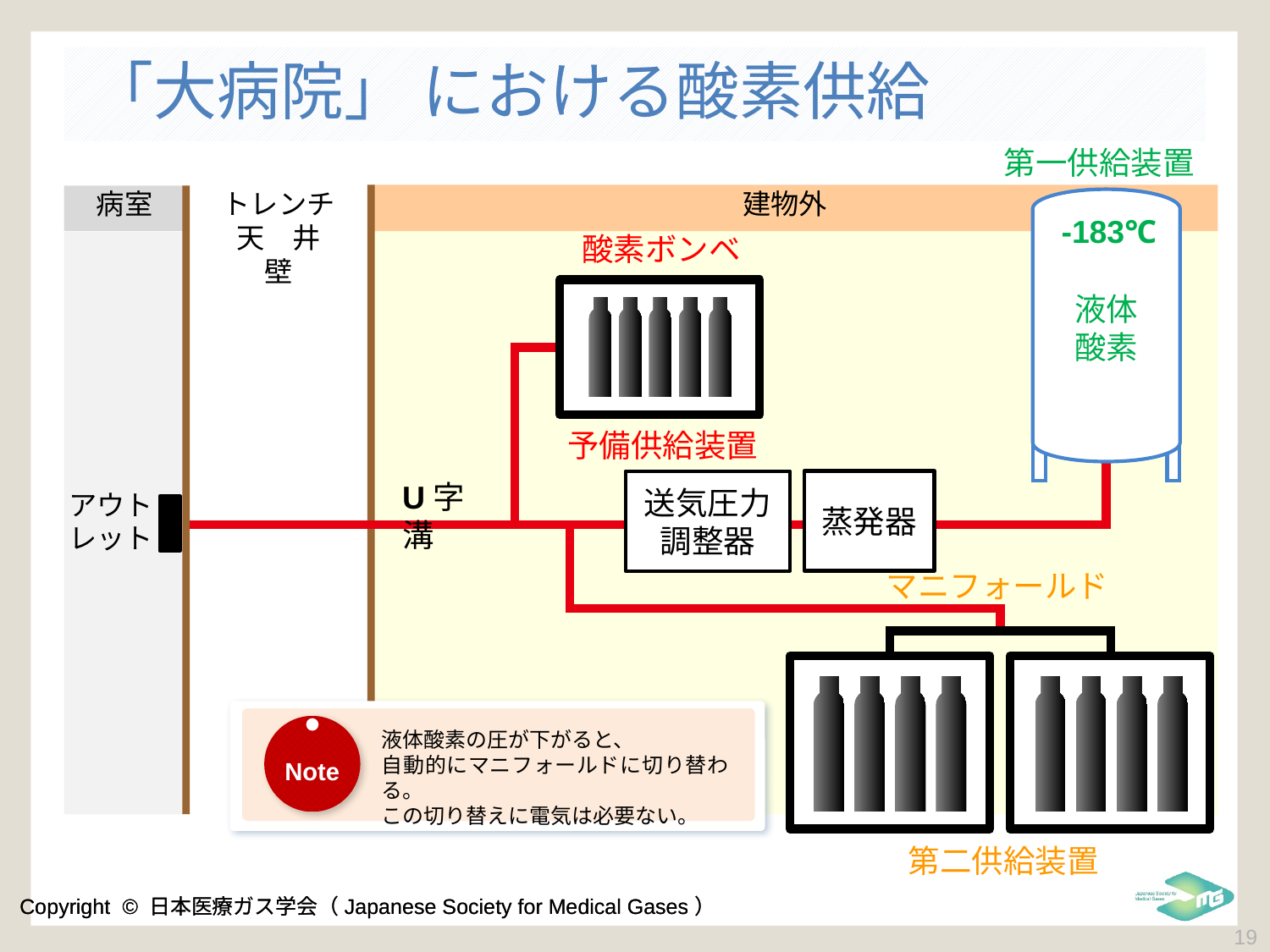

# 「大病院」 における酸素供給
第一供給装置
病室
トレンチ
天　井
壁
建物外

-183℃
液体
酸素
酸素ボンベ

予備供給装置

蒸発器
U字溝
送気圧力調整器
アウトレット

マニフォールド

液体酸素の圧が下がると、
自動的にマニフォールドに切り替わる。
この切り替えに電気は必要ない。

Note
第二供給装置
 19